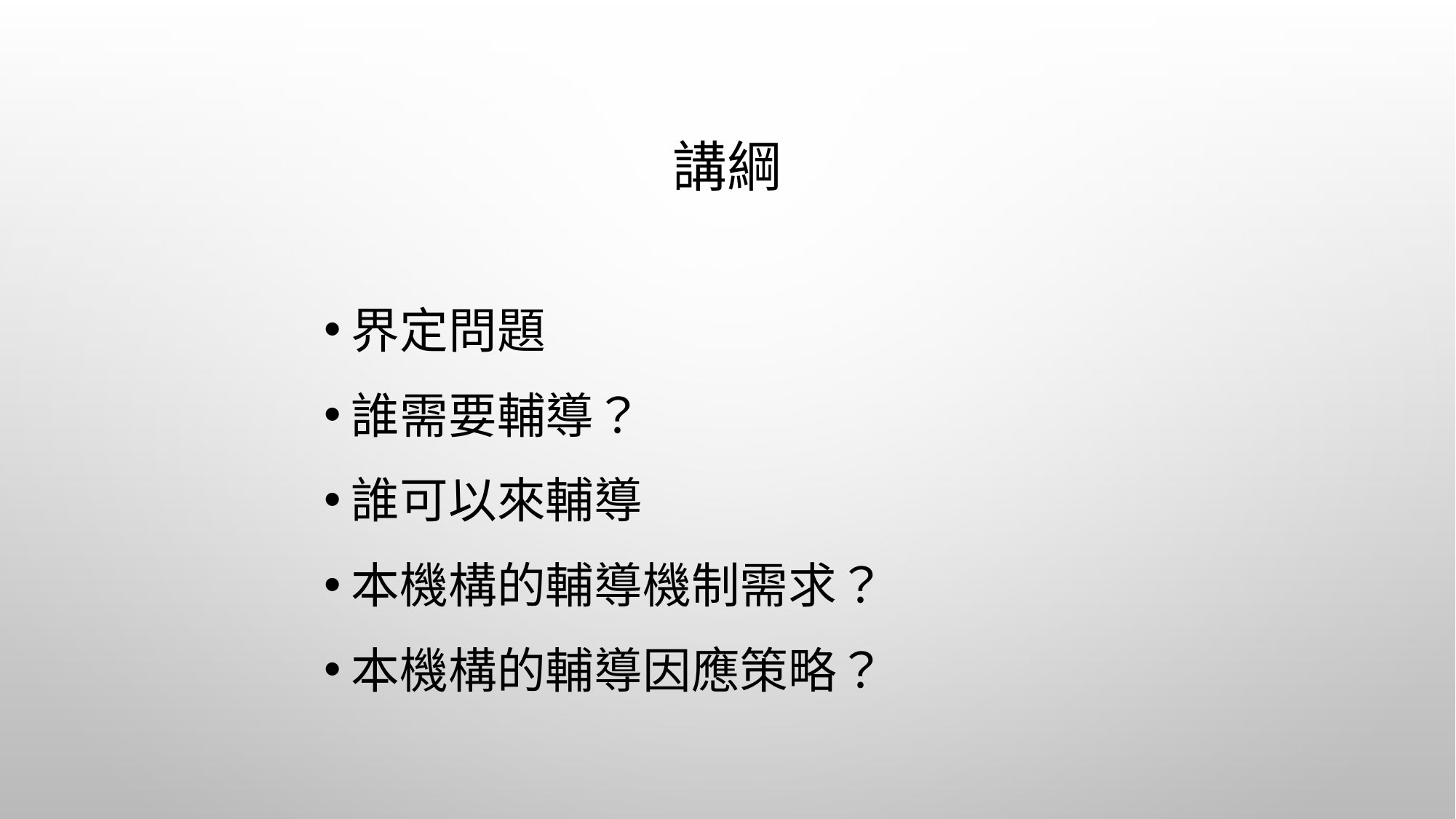

# 講綱
界定問題
誰需要輔導？
誰可以來輔導
本機構的輔導機制需求？
本機構的輔導因應策略？